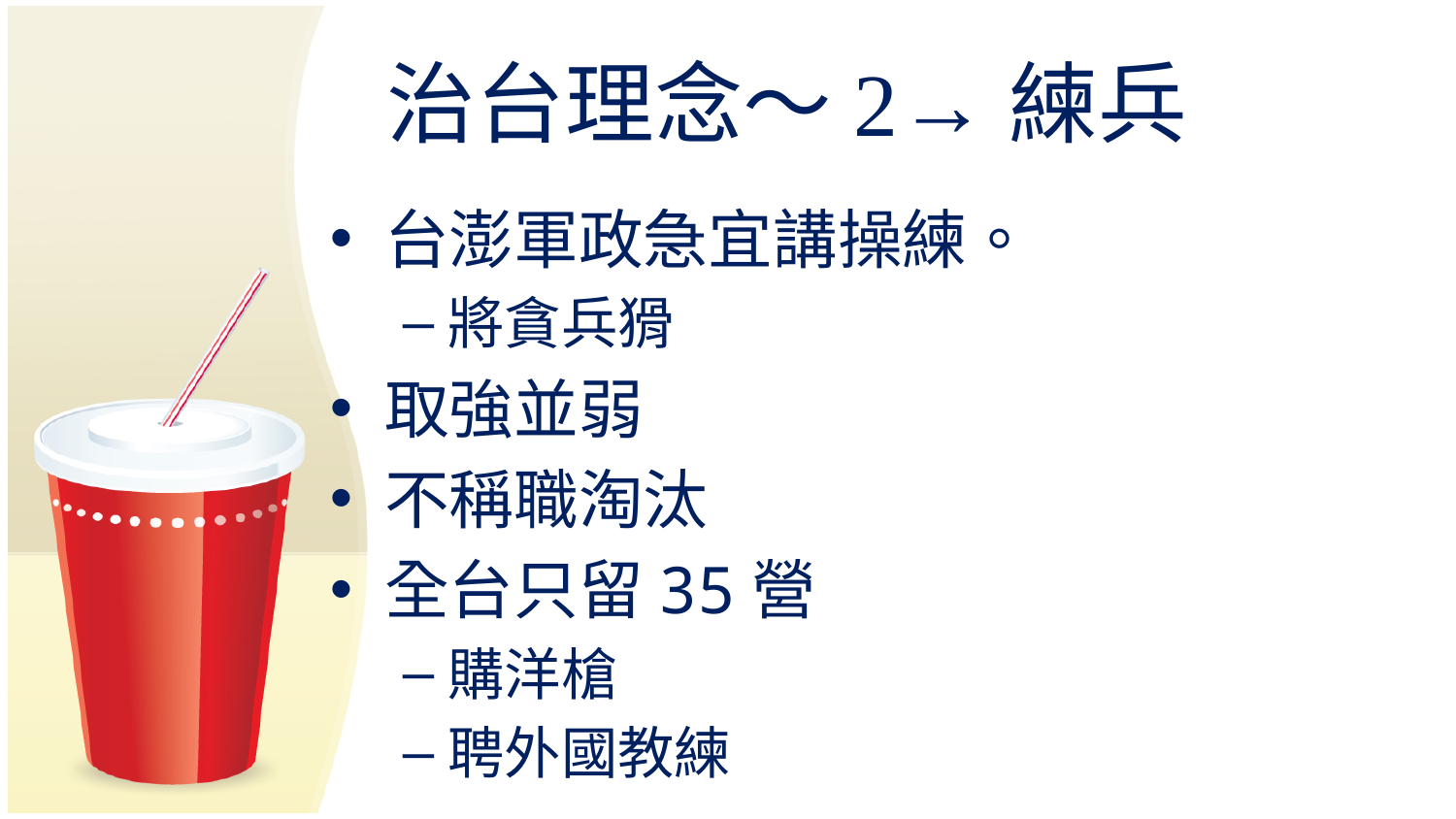

# 治台理念～2→練兵
台澎軍政急宜講操練。
將貪兵猾
取強並弱
不稱職淘汰
全台只留35營
購洋槍
聘外國教練